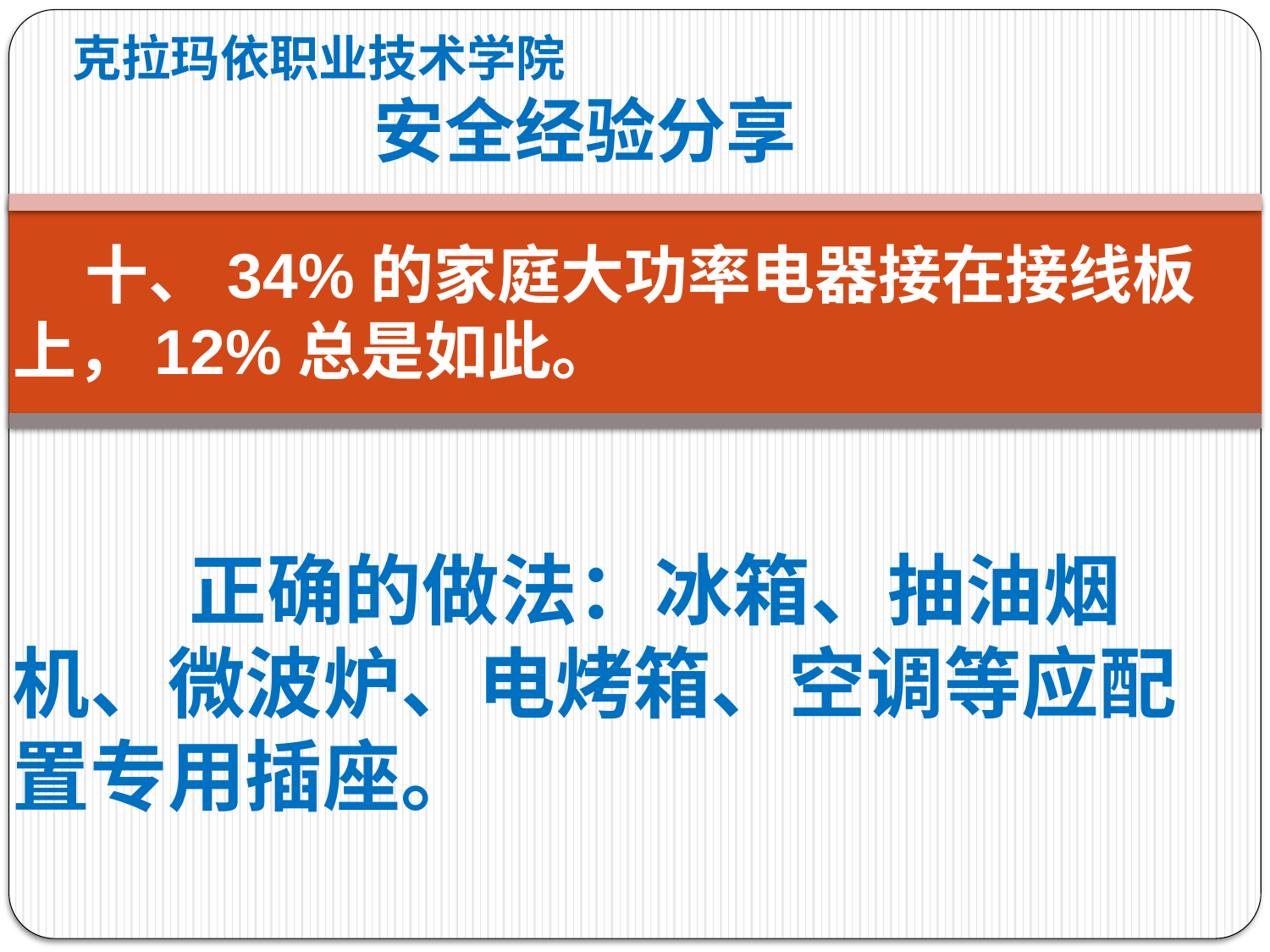

# 克拉玛依职业技术学院 安全经验分享
    十、34%的家庭大功率电器接在接线板上，12%总是如此。
         正确的做法：冰箱、抽油烟机、微波炉、电烤箱、空调等应配置专用插座。